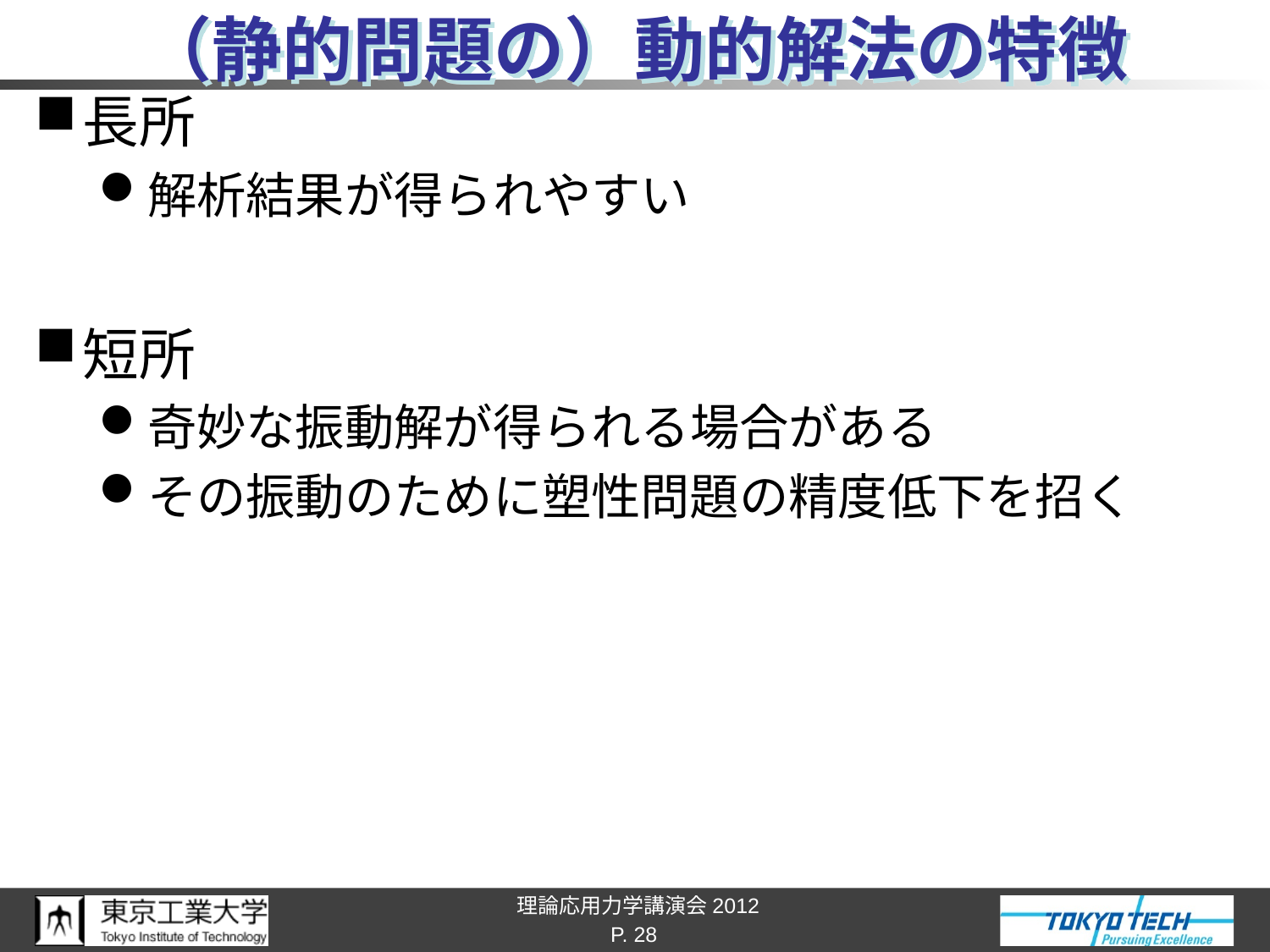

# （静的問題の）動的解法の特徴
長所
解析結果が得られやすい

短所
奇妙な振動解が得られる場合がある
その振動のために塑性問題の精度低下を招く
P. 28